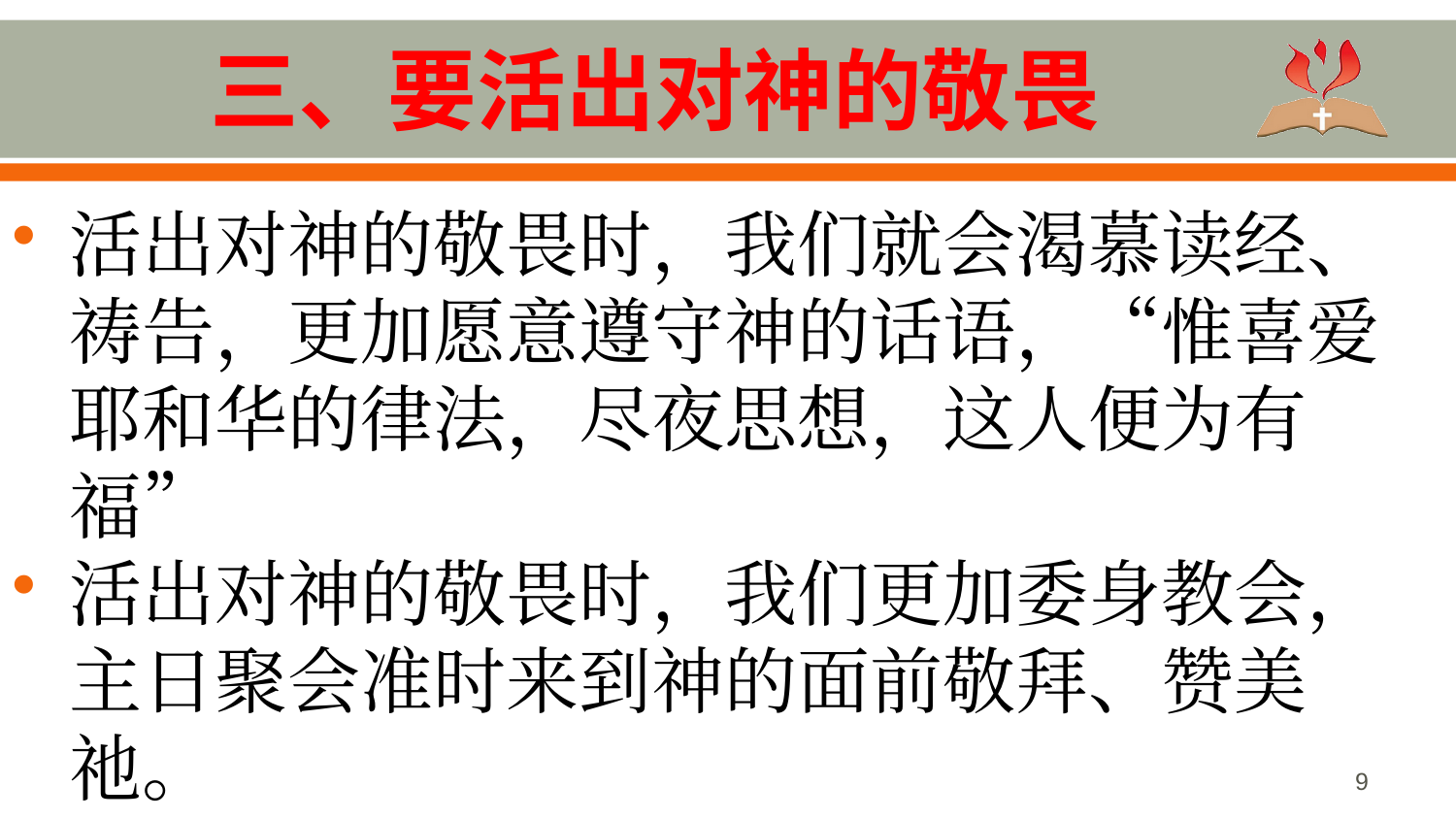

# 三、要活出对神的敬畏
活出对神的敬畏时，我们就会渴慕读经、祷告，更加愿意遵守神的话语，“惟喜爱耶和华的律法，尽夜思想，这人便为有福”
活出对神的敬畏时，我们更加委身教会，主日聚会准时来到神的面前敬拜、赞美祂。
9